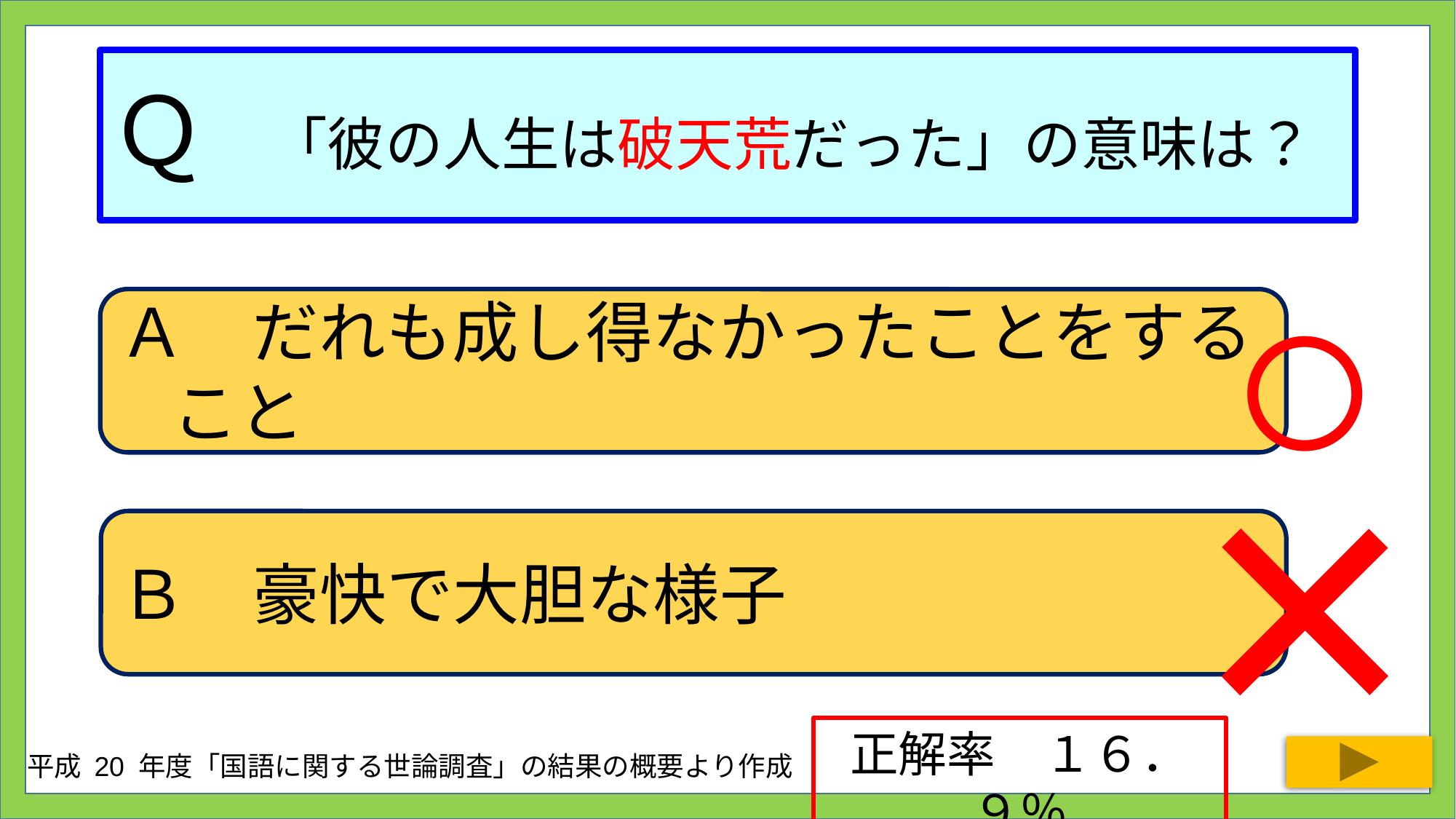

# Ｑ　「彼の人生は破天荒だった」の意味は？
○
Ａ　だれも成し得なかったことをすること
×
Ｂ　豪快で大胆な様子
正解率　１６．９％

平成 20 年度「国語に関する世論調査」の結果の概要より作成